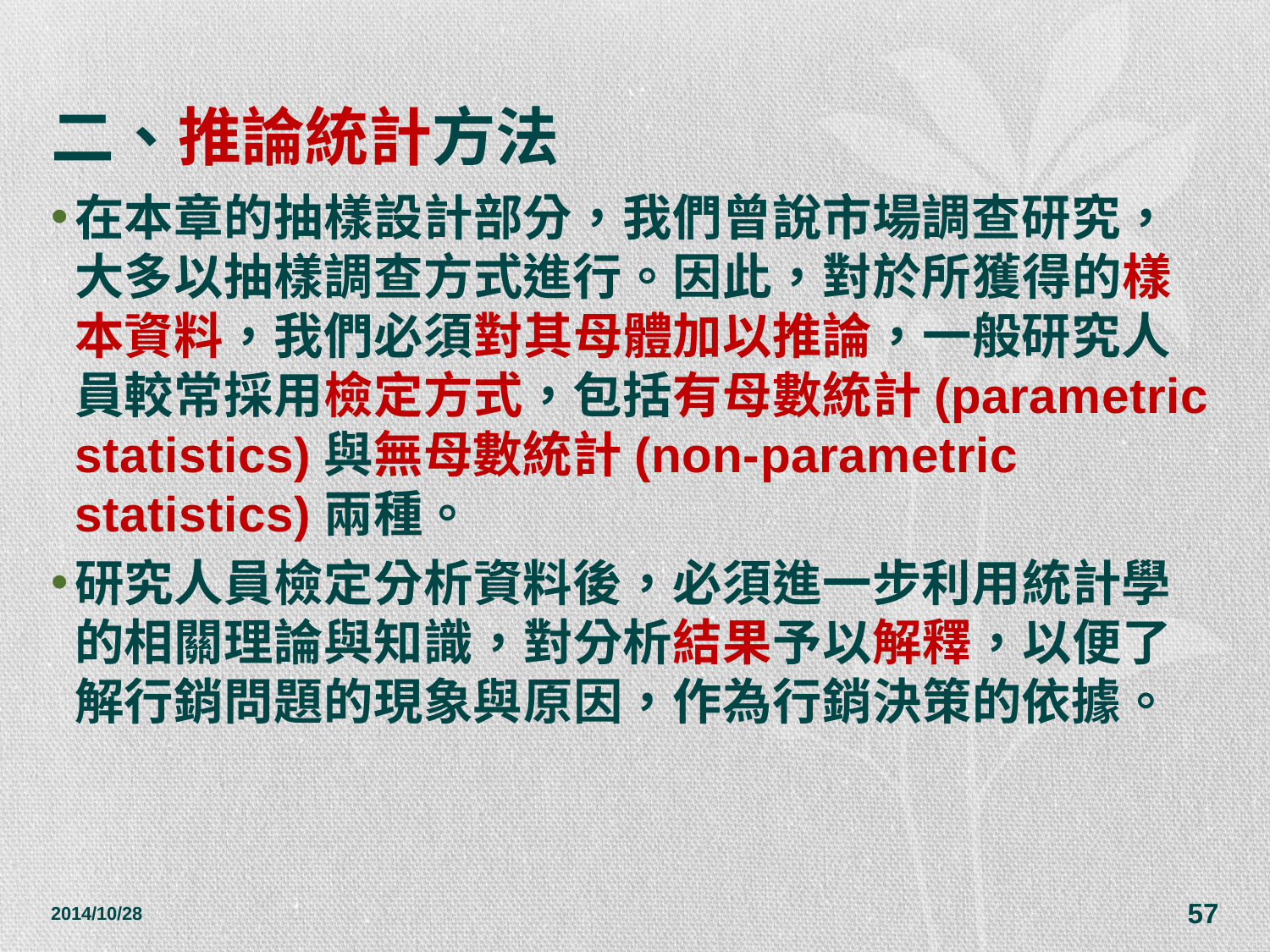

# 二、推論統計方法
在本章的抽樣設計部分，我們曾說市場調查研究，大多以抽樣調查方式進行。因此，對於所獲得的樣本資料，我們必須對其母體加以推論，一般研究人員較常採用檢定方式，包括有母數統計(parametric statistics)與無母數統計(non-parametric statistics)兩種。
研究人員檢定分析資料後，必須進一步利用統計學的相關理論與知識，對分析結果予以解釋，以便了解行銷問題的現象與原因，作為行銷決策的依據。

2014/10/28
57